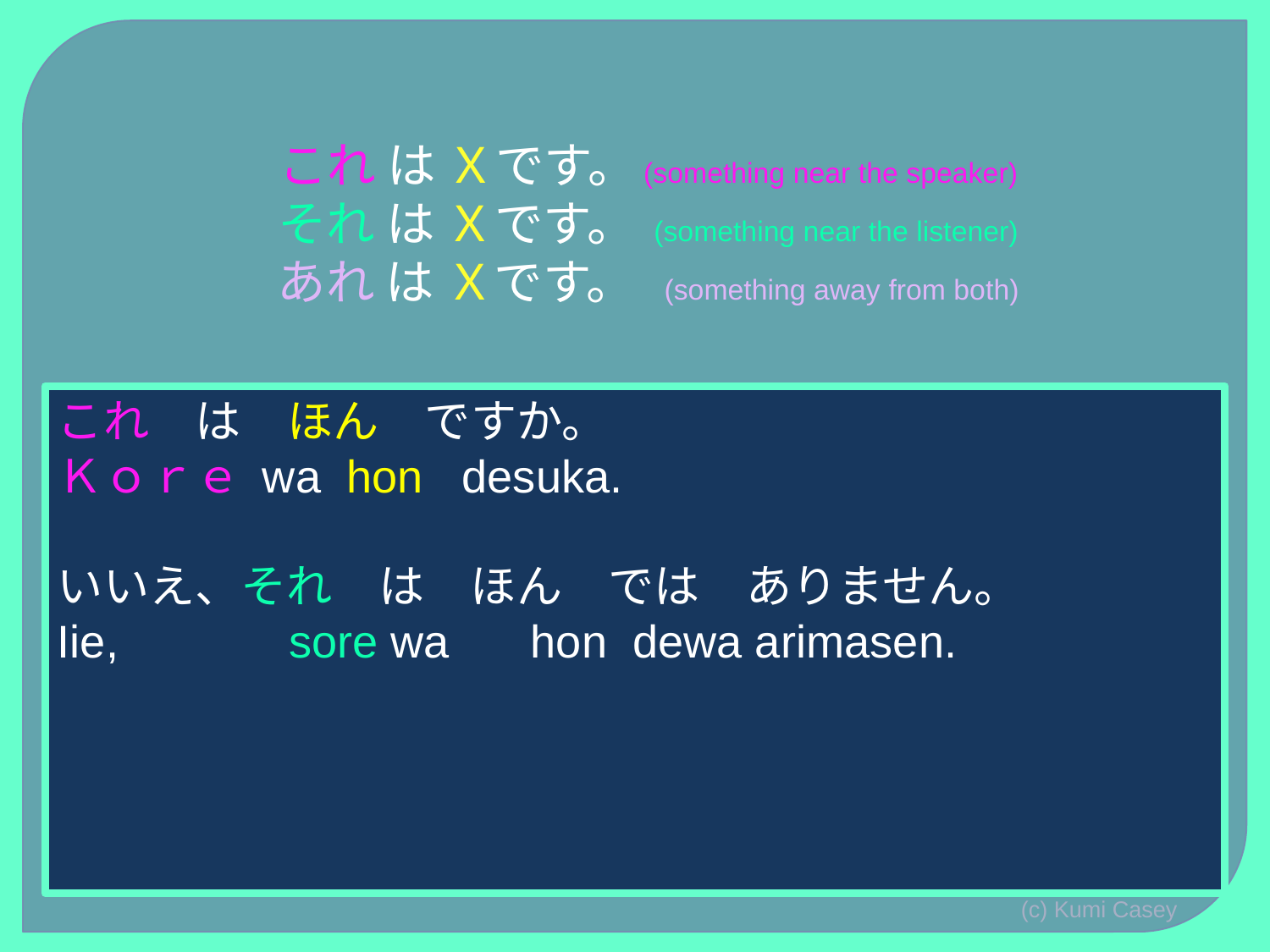

# これ は Ｘです。(something near the speaker) それ は Ｘです。 (something near the listener) あれ は Ｘです。  (something away from both)
これ　は　ほん　ですか。
Ｋｏｒｅ wa  hon   desuka.

いいえ、それ　は　ほん　では　ありません。
Iie,　　　 sore wa 　hon  dewa arimasen.

(c) Kumi Casey